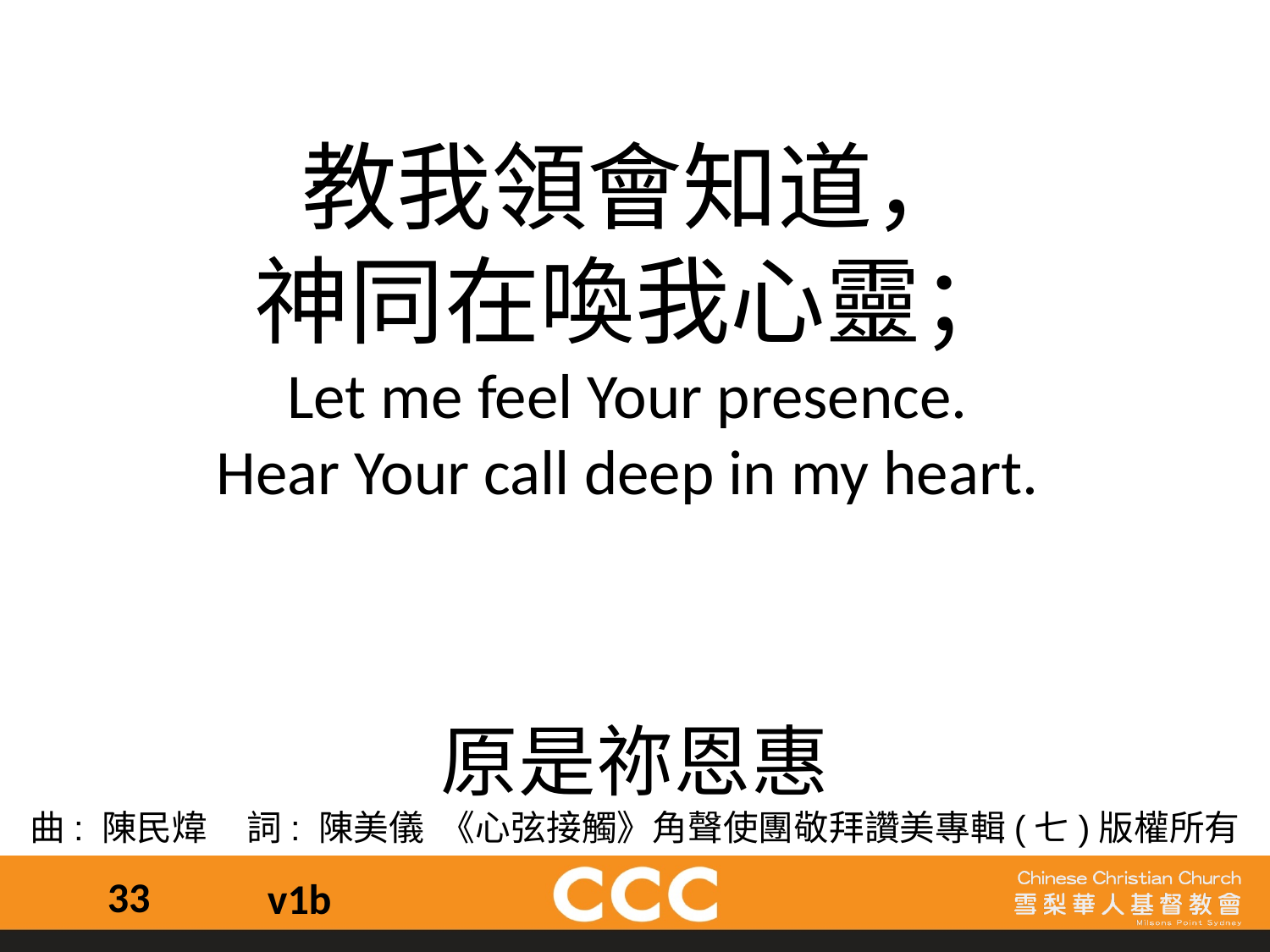

教我領會知道，
神同在喚我心靈；
Let me feel Your presence.
Hear Your call deep in my heart.
原是祢恩惠
曲: 陳民煒     詞: 陳美儀  《心弦接觸》角聲使團敬拜讚美專輯(七)版權所有
33
v1b